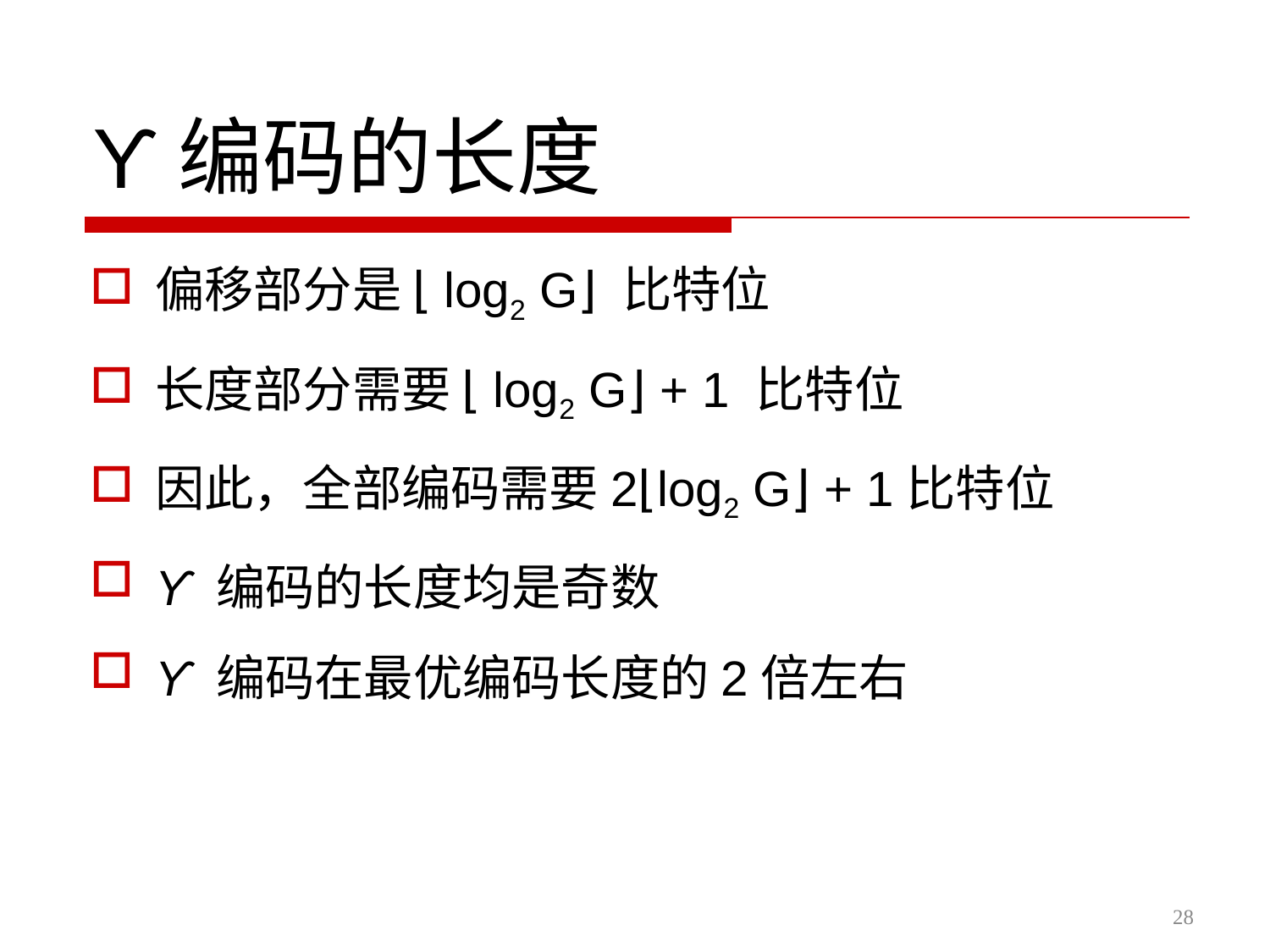

# ϒ编码的长度
偏移部分是 ⌊log2 G⌋ 比特位
长度部分需要 ⌊log2 G⌋ + 1 比特位
因此，全部编码需要2⌊log2 G⌋ + 1比特位
ϒ 编码的长度均是奇数
ϒ 编码在最优编码长度的2倍左右

28